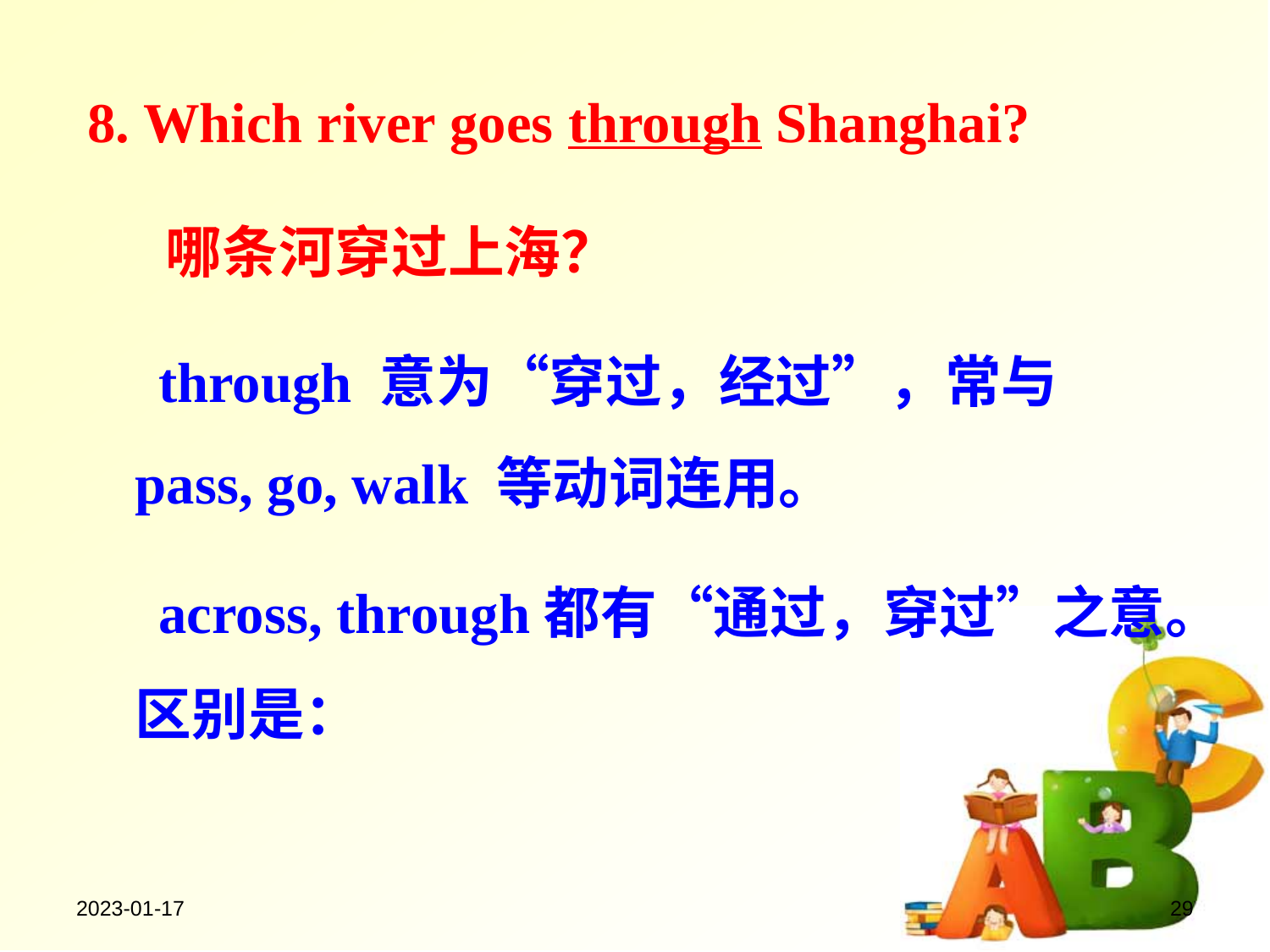

8. Which river goes through Shanghai?
     哪条河穿过上海？
     through 意为“穿过，经过”，常与pass, go, walk 等动词连用。
     across, through都有“通过，穿过”之意。区别是：
2023-01-17
29